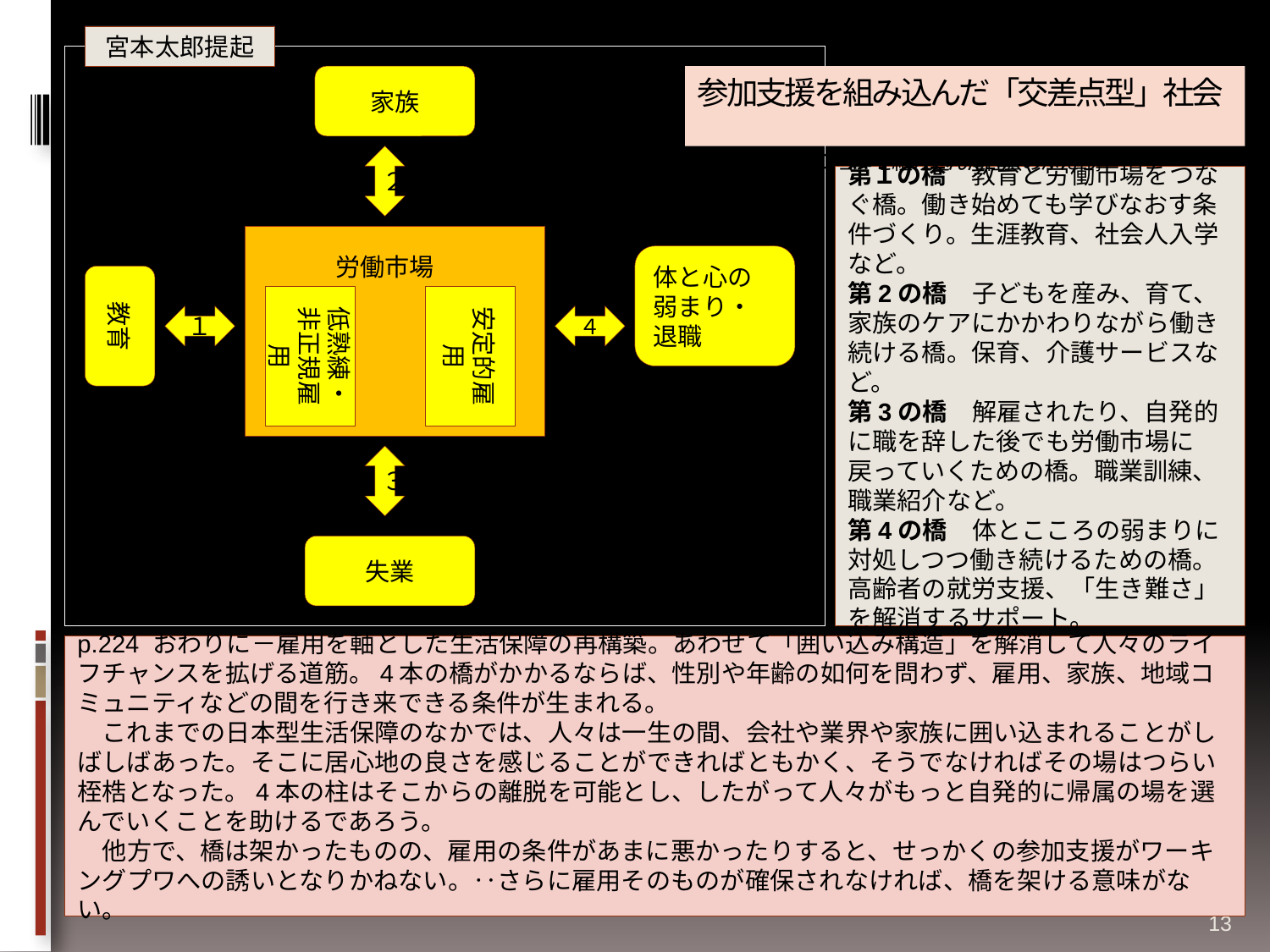

宮本太郎提起

家族
# 参加支援を組み込んだ「交差点型」社会　 (アクティベーションを組み込んだ社会のかたち｝
２
第１の橋　教育と労働市場をつなぐ橋。働き始めても学びなおす条件づくり。生涯教育、社会人入学など。
第2の橋　子どもを産み、育て、家族のケアにかかわりながら働き続ける橋。保育、介護サービスなど。
第3の橋　解雇されたり、自発的に職を辞した後でも労働市場に戻っていくための橋。職業訓練、職業紹介など。
第4の橋　体とこころの弱まりに対処しつつ働き続けるための橋。高齢者の就労支援、「生き難さ」を解消するサポート。

労働市場
体と心の弱まり・退職
教育
低熟練・
非正規雇用
安定的雇用
１
４
３
失業
p.224 おわりに－雇用を軸とした生活保障の再構築。あわせて「囲い込み構造」を解消して人々のライフチャンスを拡げる道筋。4本の橋がかかるならば、性別や年齢の如何を問わず、雇用、家族、地域コミュニティなどの間を行き来できる条件が生まれる。
　これまでの日本型生活保障のなかでは、人々は一生の間、会社や業界や家族に囲い込まれることがしばしばあった。そこに居心地の良さを感じることができればともかく、そうでなければその場はつらい桎梏となった。4本の柱はそこからの離脱を可能とし、したがって人々がもっと自発的に帰属の場を選んでいくことを助けるであろう。
　他方で、橋は架かったものの、雇用の条件があまに悪かったりすると、せっかくの参加支援がワーキングプワへの誘いとなりかねない。‥さらに雇用そのものが確保されなければ、橋を架ける意味がない。
13